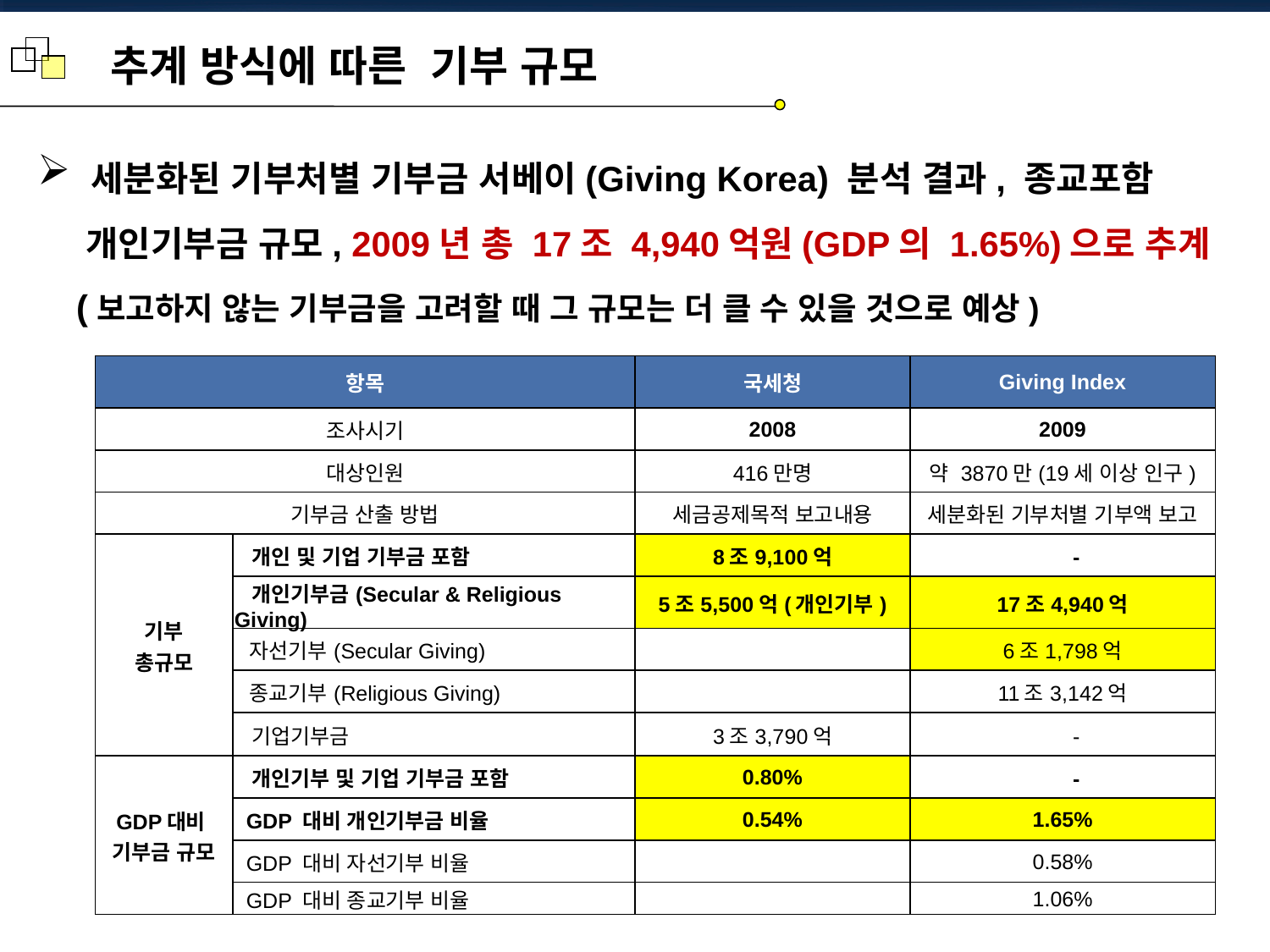

추계 방식에 따른  기부 규모
 세분화된 기부처별 기부금 서베이(Giving Korea) 분석 결과, 종교포함
    개인기부금 규모, 2009년 총 17조 4,940억원(GDP의 1.65%)으로 추계
    (보고하지 않는 기부금을 고려할 때 그 규모는 더 클 수 있을 것으로 예상)
| 항목 |  | 국세청 | Giving Index |
| --- | --- | --- | --- |
| 조사시기 |  | 2008 | 2009 |
| 대상인원 |  | 416만명 | 약 3870만(19세 이상 인구) |
| 기부금 산출 방법 |  | 세금공제목적 보고내용 | 세분화된 기부처별 기부액 보고 |
| 기부 총규모 | 개인 및 기업 기부금 포함 | 8조9,100억 | - |
|  | 개인기부금(Secular & Religious Giving) | 5조5,500억(개인기부) | 17조4,940억 |
|  | 자선기부(Secular Giving) |  | 6조1,798억 |
|  | 종교기부(Religious Giving) |  | 11조3,142억 |
|  | 기업기부금 | 3조3,790억 | - |
| GDP대비 기부금 규모 | 개인기부 및 기업 기부금 포함 | 0.80% | - |
|  | GDP 대비 개인기부금 비율 | 0.54% | 1.65% |
|  | GDP 대비 자선기부 비율 |  | 0.58% |
|  | GDP 대비 종교기부 비율 |  | 1.06% |